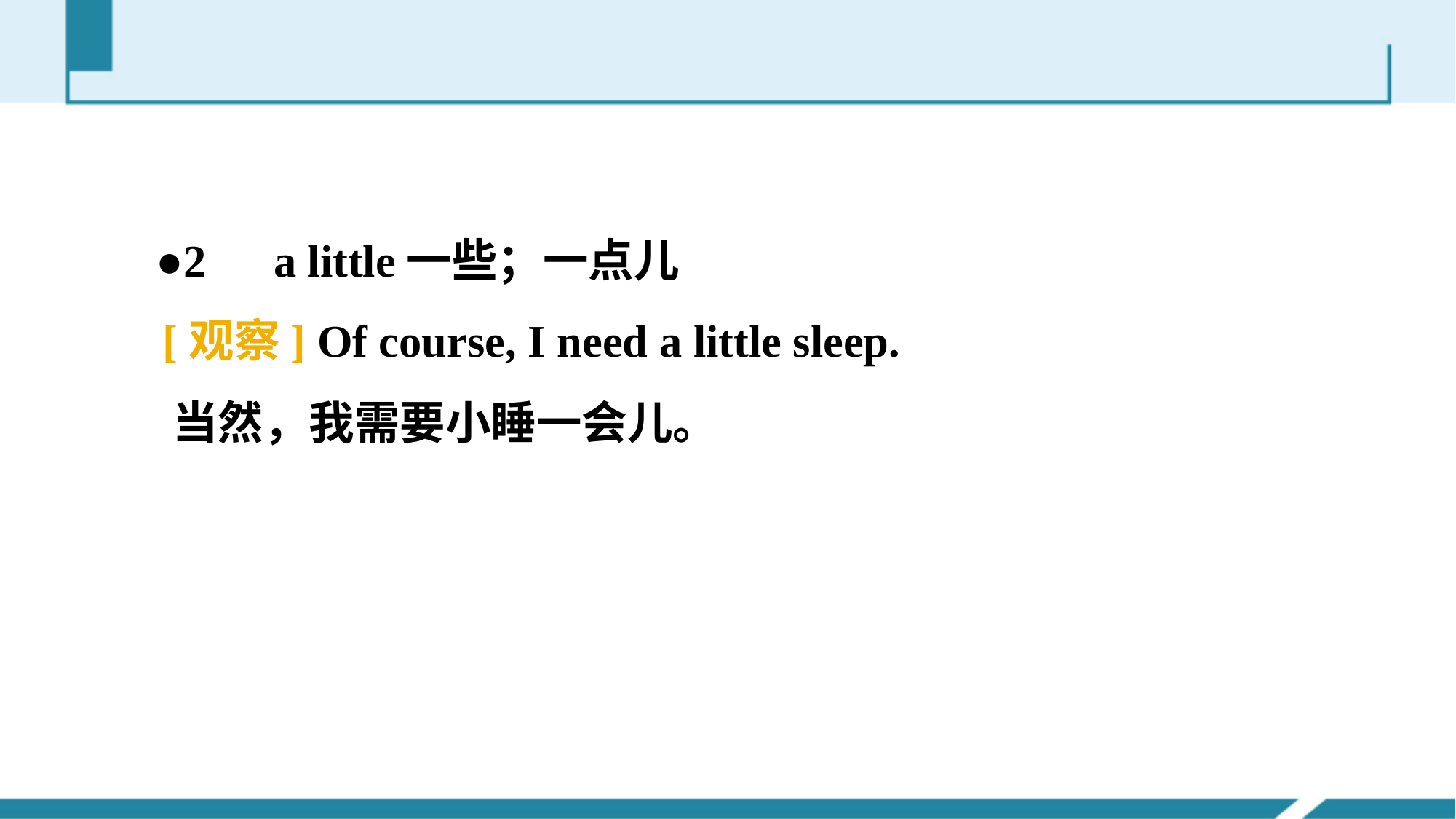

●2　a little一些；一点儿
 [观察] Of course, I need a little sleep.
 当然，我需要小睡一会儿。